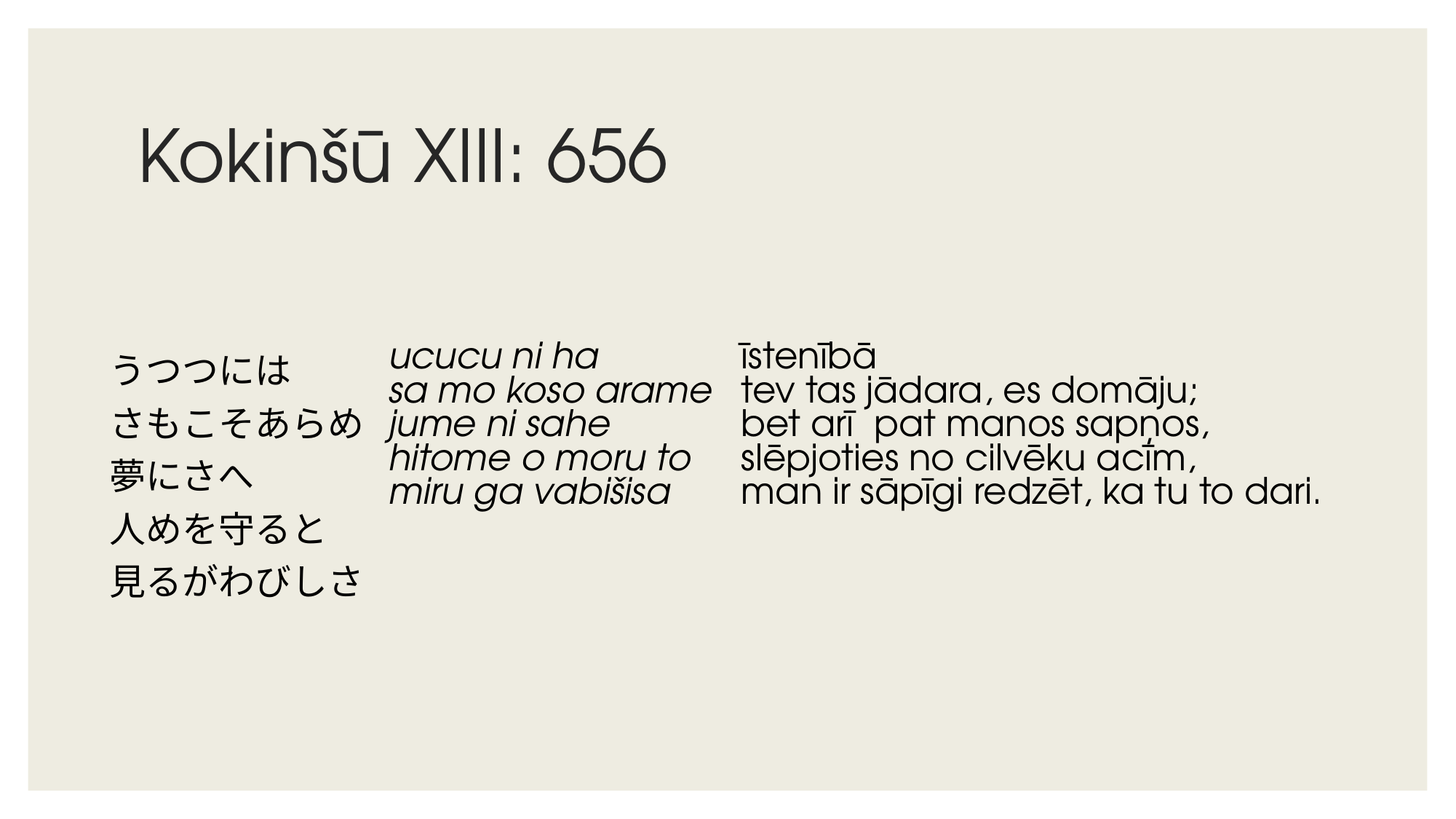

# Kokinšū XIII: 656
| うつつには さもこそあらめ 夢にさへ 人めを守ると 見るがわびしさ | ucucu ni ha sa mo koso arame jume ni sahe hitome o moru to miru ga vabišisa | īstenībā tev tas jādara, es domāju; bet arī pat manos sapņos, slēpjoties no cilvēku acīm, man ir sāpīgi redzēt, ka tu to dari. |
| --- | --- | --- |